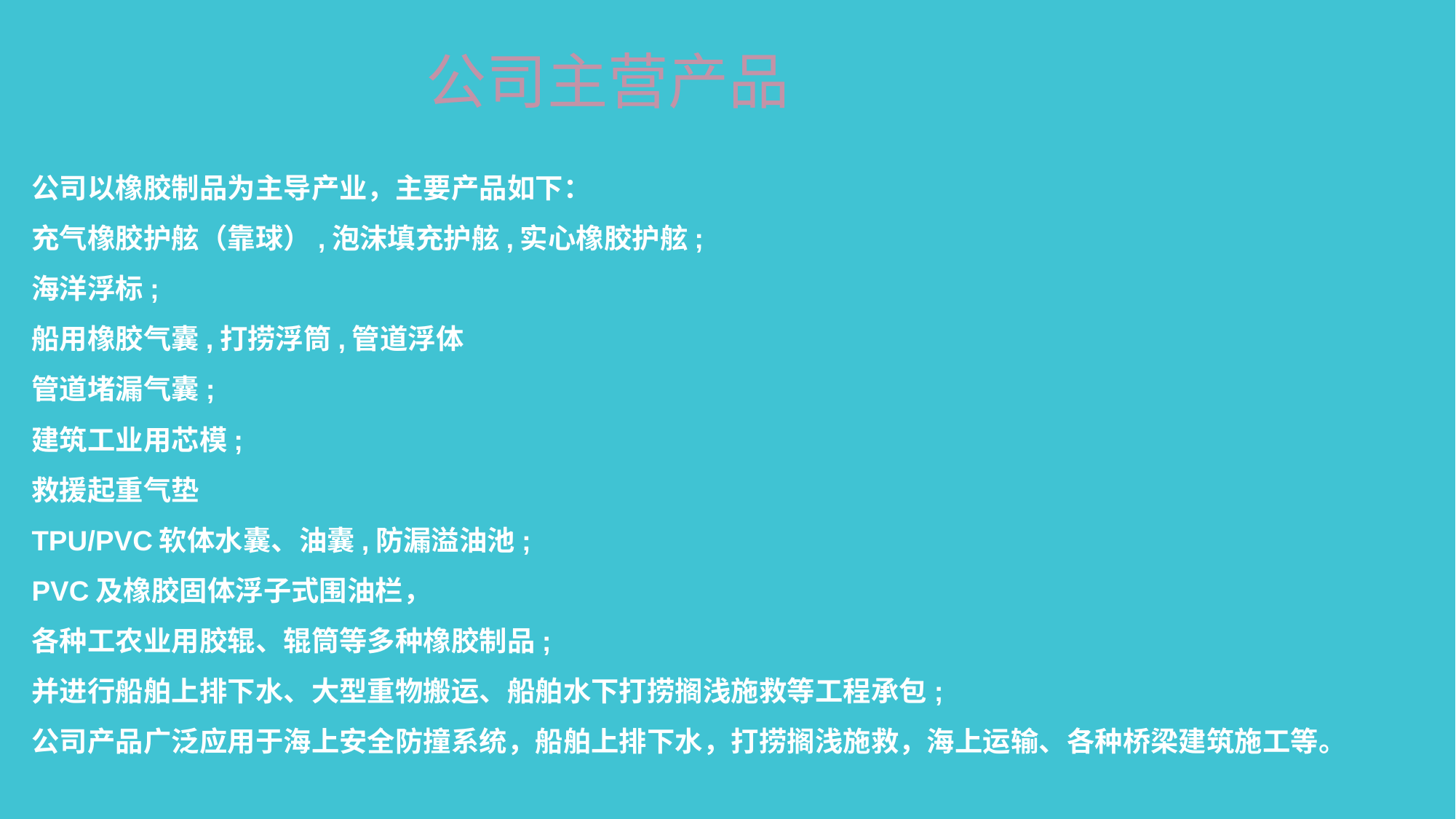

# 公司主营产品
公司以橡胶制品为主导产业，主要产品如下：
充气橡胶护舷（靠球）,泡沫填充护舷,实心橡胶护舷;
海洋浮标;
船用橡胶气囊,打捞浮筒,管道浮体
管道堵漏气囊;
建筑工业用芯模;
救援起重气垫
TPU/PVC软体水囊、油囊,防漏溢油池;
PVC及橡胶固体浮子式围油栏，
各种工农业用胶辊、辊筒等多种橡胶制品;
并进行船舶上排下水、大型重物搬运、船舶水下打捞搁浅施救等工程承包;
公司产品广泛应用于海上安全防撞系统，船舶上排下水，打捞搁浅施救，海上运输、各种桥梁建筑施工等。